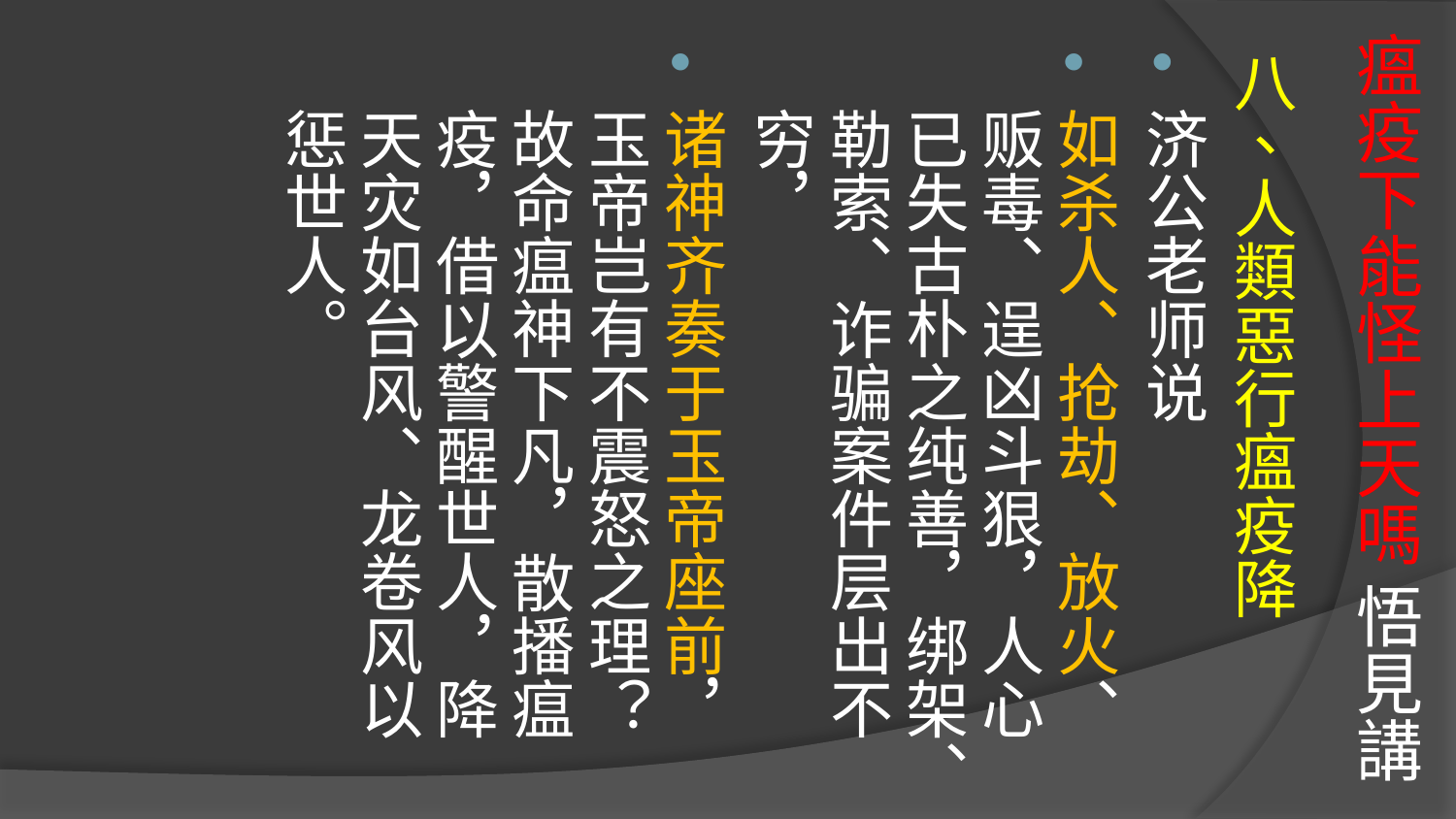

# 瘟疫下能怪上天嗎 悟見講
八、人類惡行瘟疫降
济公老师说
如杀人、抢劫、放火、贩毒、逞凶斗狠，人心已失古朴之纯善，绑架、勒索、诈骗案件层出不穷，
诸神齐奏于玉帝座前，玉帝岂有不震怒之理？ 故命瘟神下凡，散播瘟疫，借以警醒世人，降天灾如台风、龙卷风以惩世人。